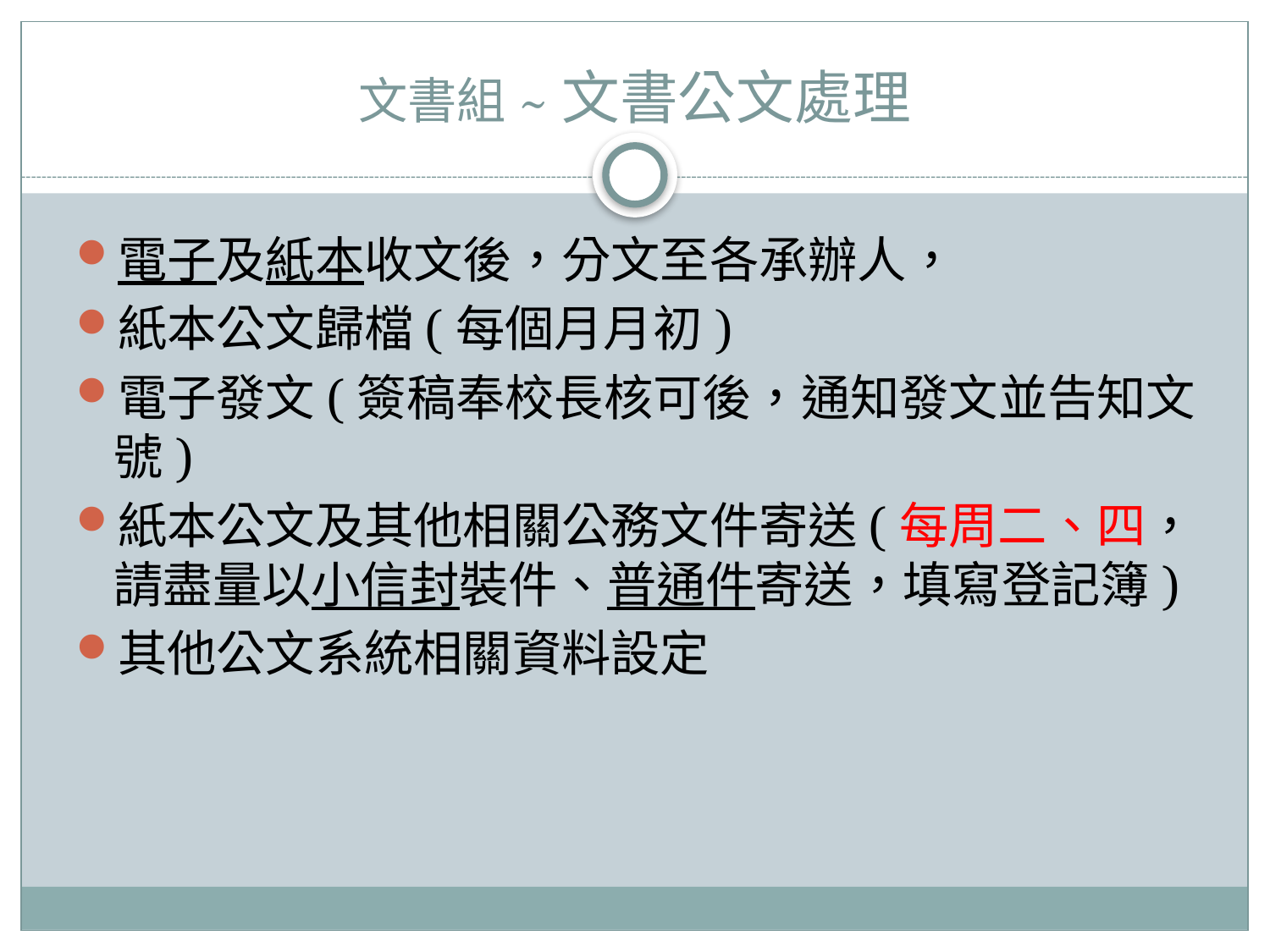

# 文書組~文書公文處理
電子及紙本收文後，分文至各承辦人，
紙本公文歸檔(每個月月初)
電子發文(簽稿奉校長核可後，通知發文並告知文號)
紙本公文及其他相關公務文件寄送(每周二、四，請盡量以小信封裝件、普通件寄送，填寫登記簿)
其他公文系統相關資料設定